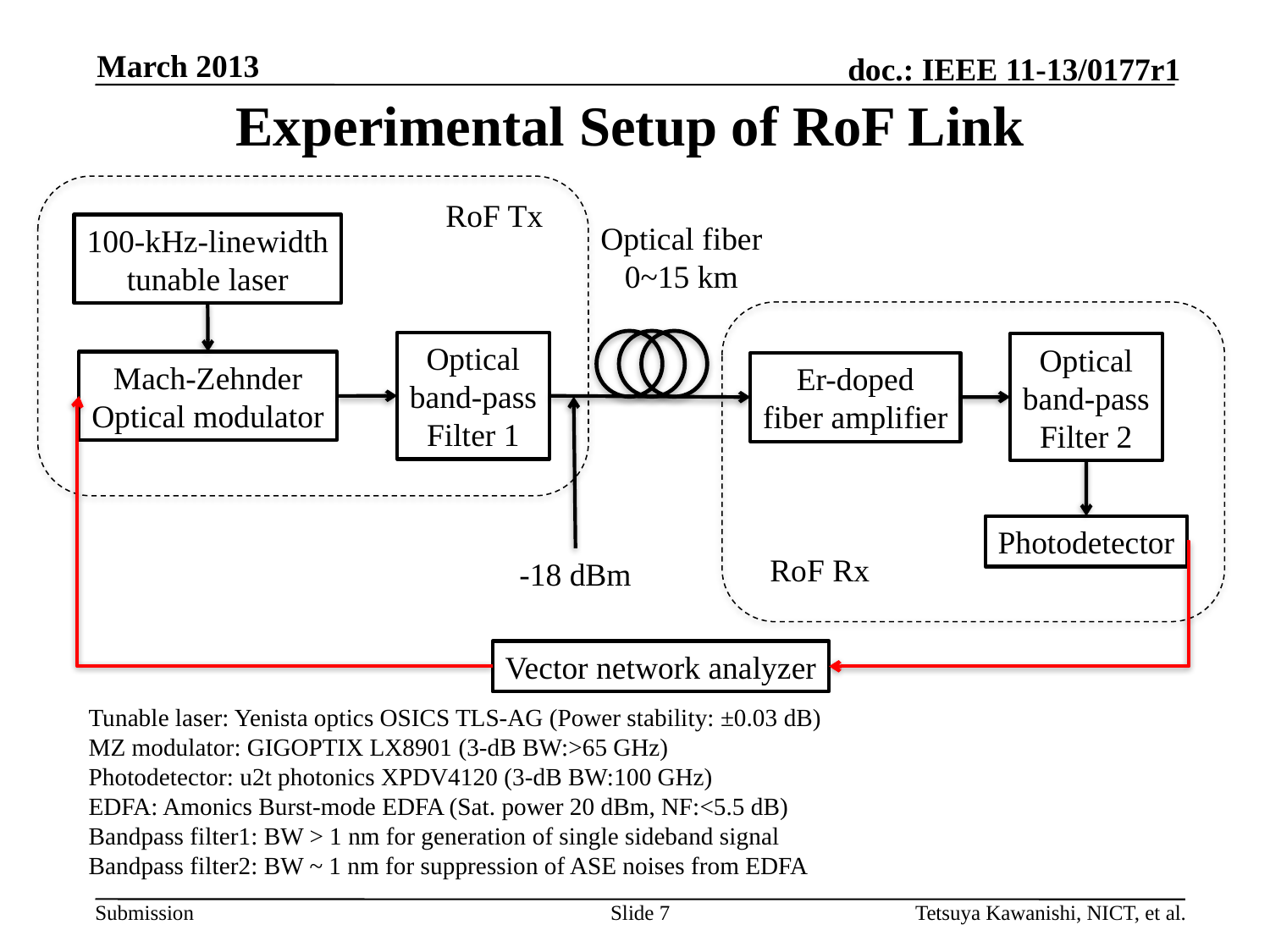

RoFシステム・実験概略
2013/1/18 菅野@NICT
March 2013
Experimental Setup of RoF Link

RoF Tx
Optical fiber
0~15 km
100-kHz-linewidth
tunable laser

Optical
band-pass
Filter 1
Optical
band-pass
Filter 2
Mach-Zehnder
Optical modulator
Er-doped
fiber amplifier
Photodetector
RoF Rx
-18 dBm
Vector network analyzer
Tunable laser: Yenista optics OSICS TLS-AG (Power stability: ±0.03 dB)
MZ modulator: GIGOPTIX LX8901 (3-dB BW:>65 GHz)
Photodetector: u2t photonics XPDV4120 (3-dB BW:100 GHz)
EDFA: Amonics Burst-mode EDFA (Sat. power 20 dBm, NF:<5.5 dB)
Bandpass filter1: BW > 1 nm for generation of single sideband signal
Bandpass filter2: BW ~ 1 nm for suppression of ASE noises from EDFA
Slide 7
Tetsuya Kawanishi, NICT, et al.